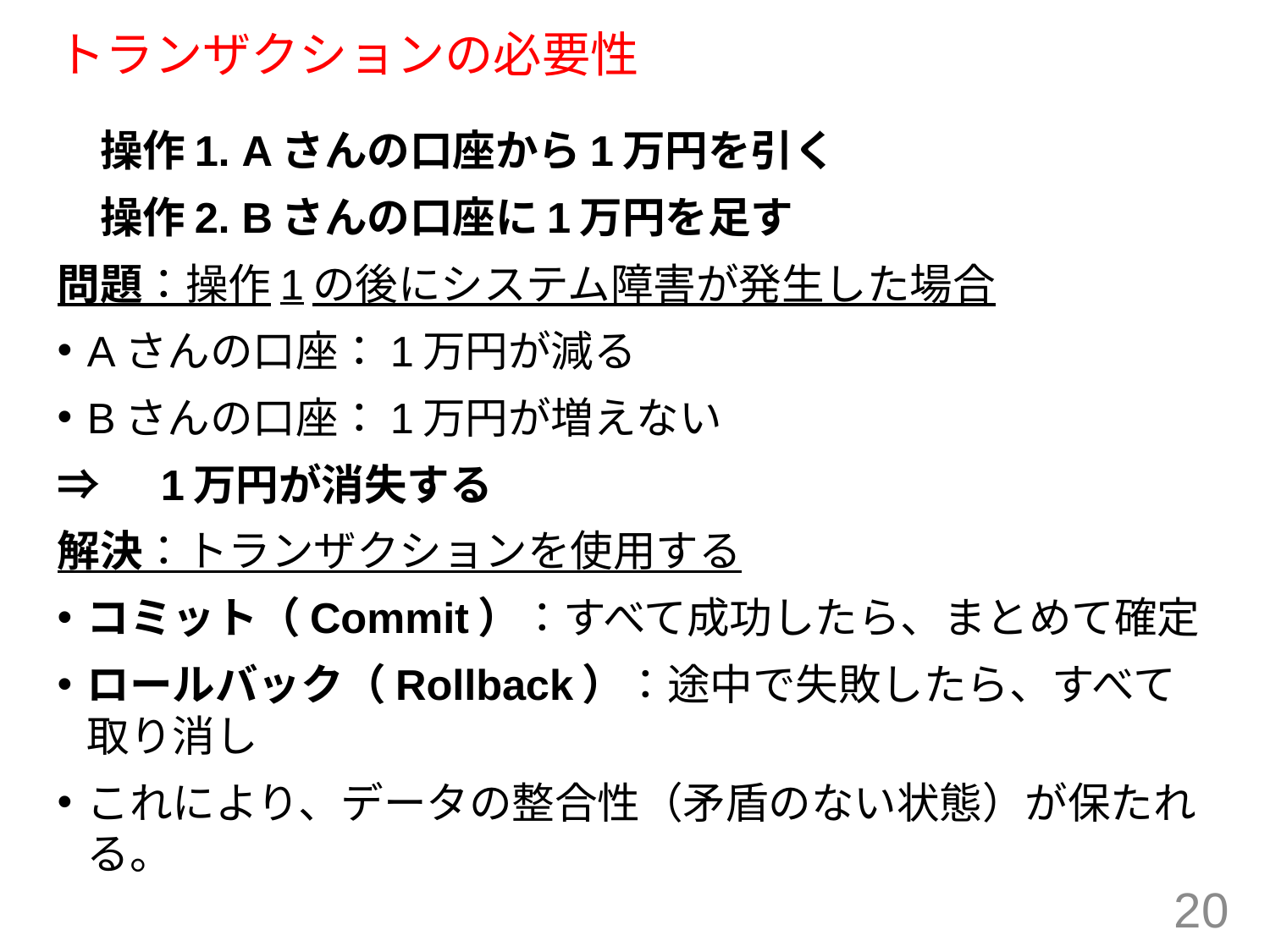

# トランザクションの必要性
　操作1. Aさんの口座から1万円を引く
　操作2. Bさんの口座に1万円を足す
問題：操作1の後にシステム障害が発生した場合
Aさんの口座：1万円が減る
Bさんの口座：1万円が増えない
⇒　1万円が消失する
解決：トランザクションを使用する
コミット（Commit）：すべて成功したら、まとめて確定
ロールバック（Rollback）：途中で失敗したら、すべて取り消し
これにより、データの整合性（矛盾のない状態）が保たれる。

20